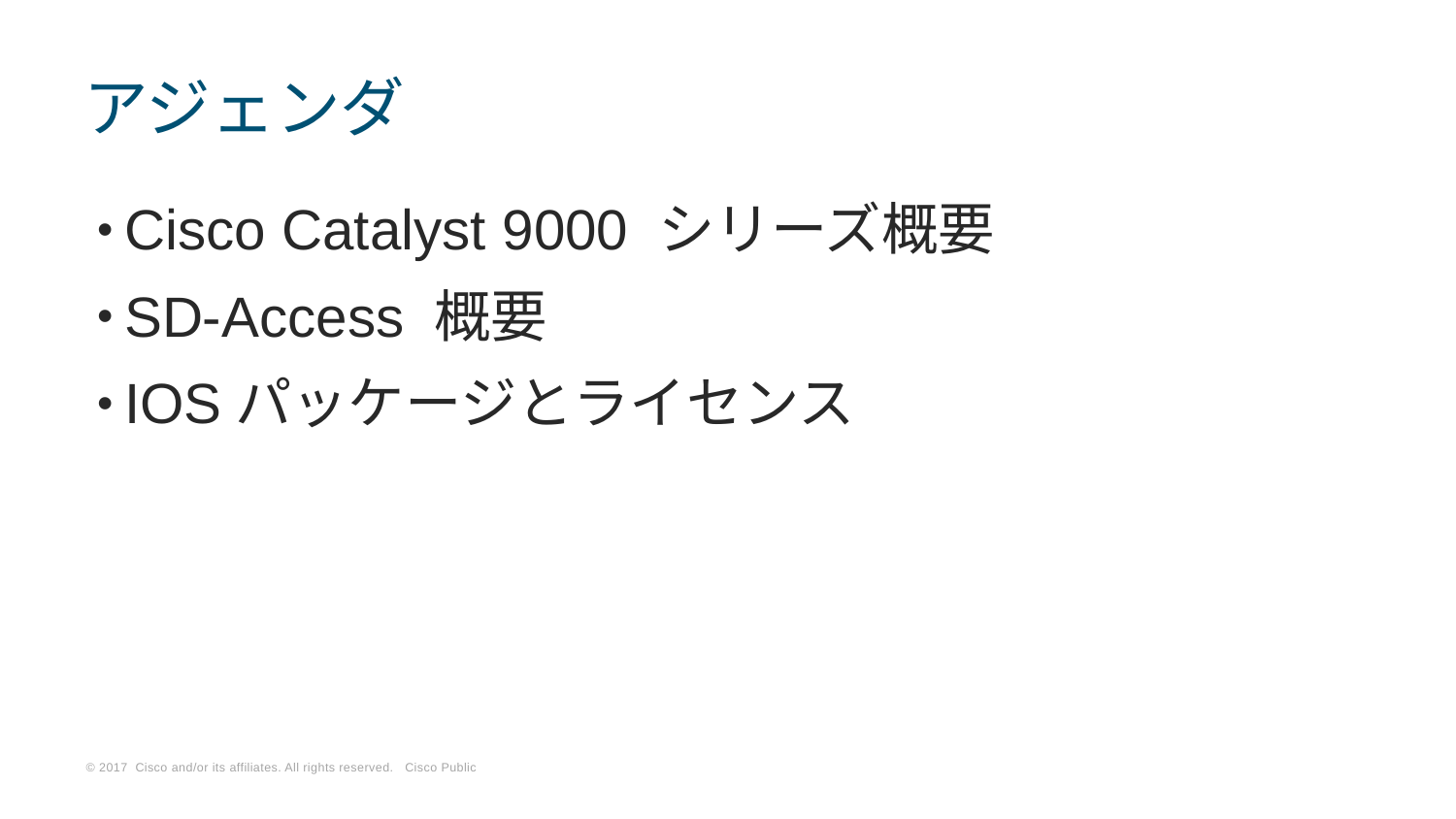

# アジェンダ
Cisco Catalyst 9000 シリーズ概要
SD-Access 概要
IOSパッケージとライセンス